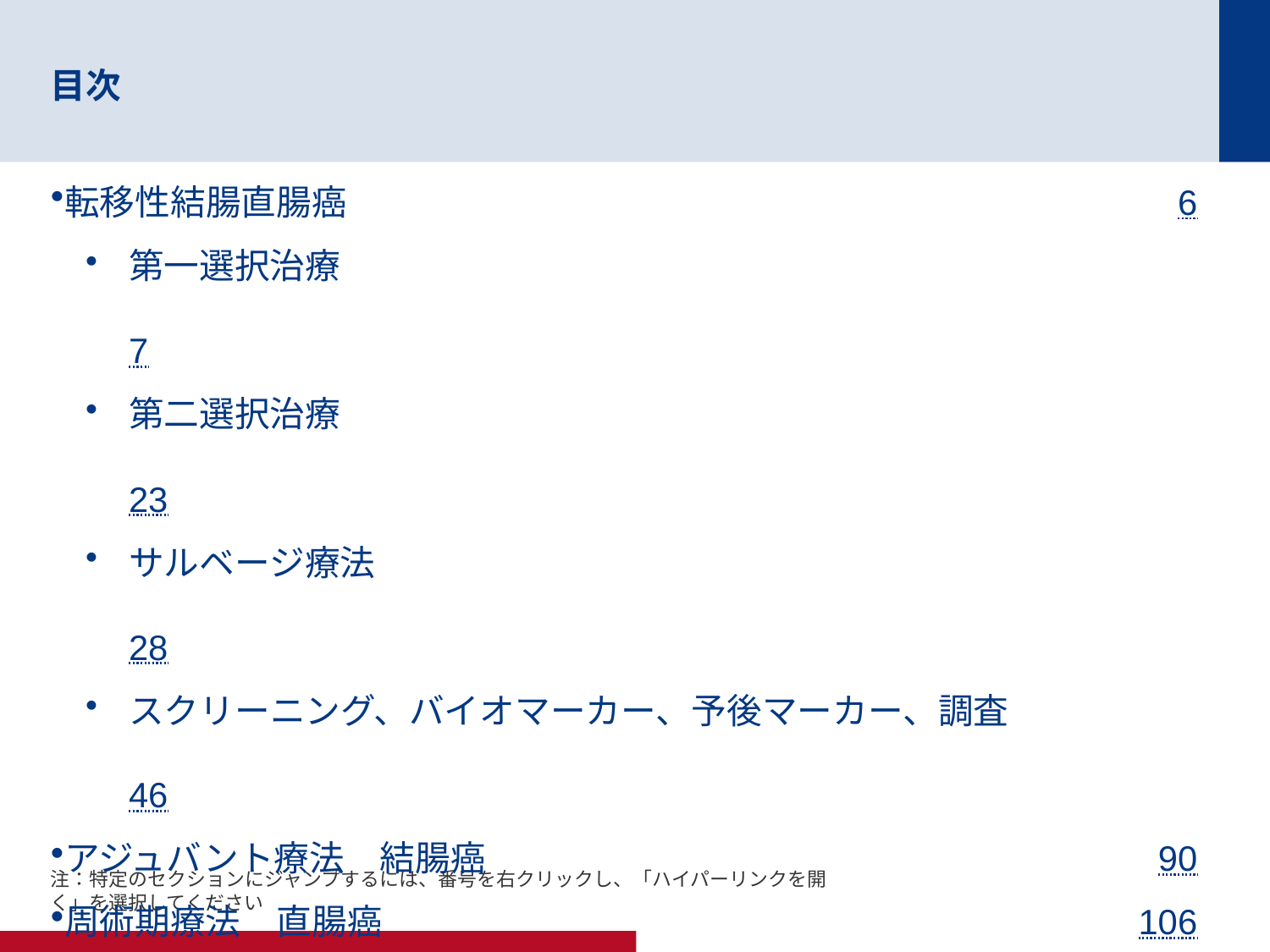

# 目次
転移性結腸直腸癌	6
第一選択治療	7
第二選択治療	23
サルベージ療法	28
スクリーニング、バイオマーカー、予後マーカー、調査	46
アジュバント療法　結腸癌	90
周術期療法　直腸癌	106
注：特定のセクションにジャンプするには、番号を右クリックし、「ハイパーリンクを開く」を選択してください